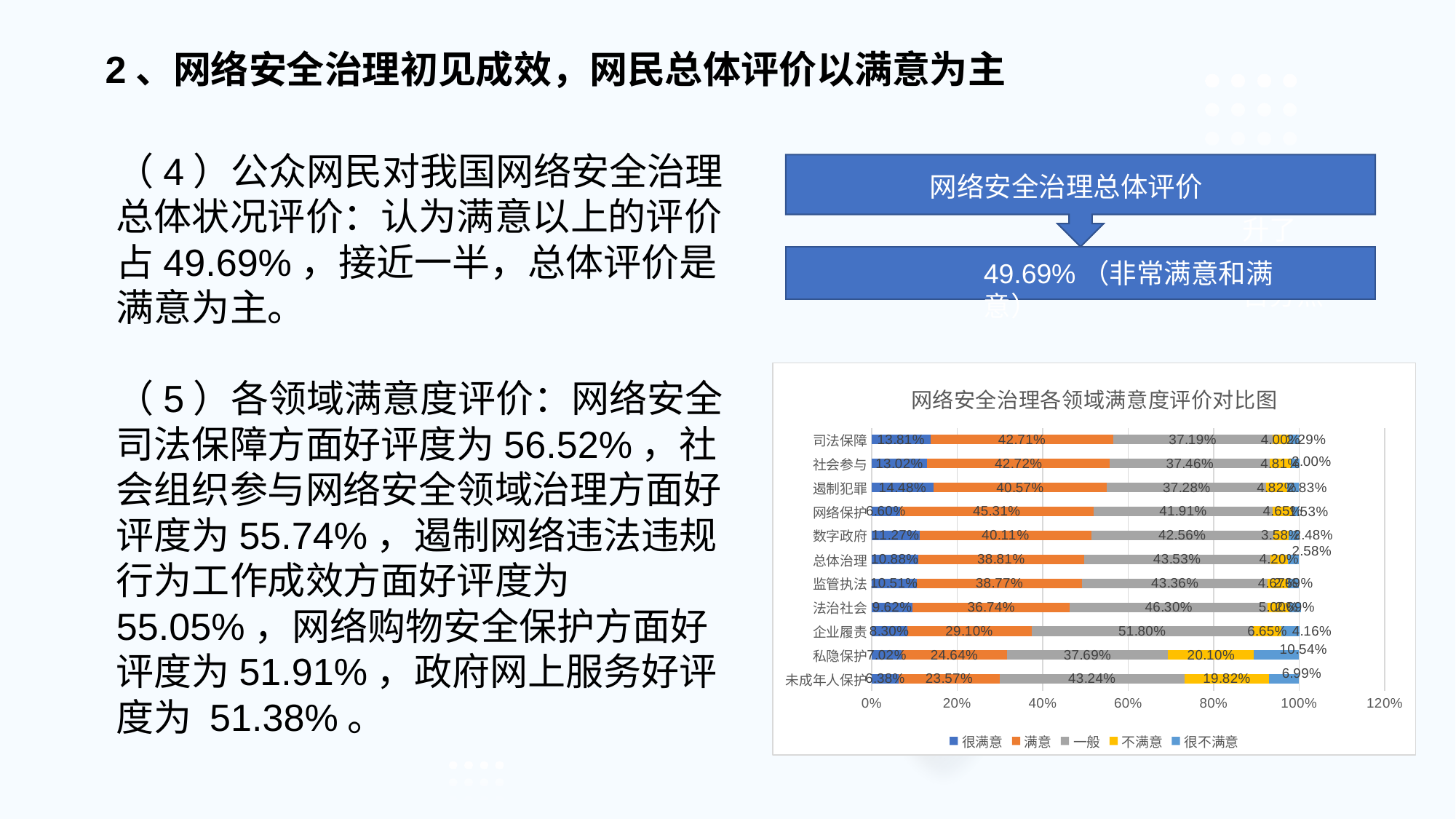

2、网络安全治理初见成效，网民总体评价以满意为主

（4）公众网民对我国网络安全治理总体状况评价：认为满意以上的评价占49.69%，接近一半，总体评价是满意为主。

（5）各领域满意度评价：网络安全司法保障方面好评度为56.52%，社会组织参与网络安全领域治理方面好评度为55.74%，遏制网络违法违规行为工作成效方面好评度为55.05%，网络购物安全保护方面好评度为51.91%，政府网上服务好评度为 51.38%。

网络安全治理总体评价
比去年上升了1.27个百分点

49.69%（非常满意和满意）

### Chart: 网络安全治理各领域满意度评价对比图

| Category | 很满意 | 满意 | 一般 | 不满意 | 很不满意 |
|---|---|---|---|---|---|
| 未成年人保护 | 0.0638 | 0.2357 | 0.4324 | 0.1982 | 0.0699 |
| 私隐保护 | 0.0702 | 0.2464 | 0.3769 | 0.201 | 0.1054 |
| 企业履责 | 0.083 | 0.291 | 0.518 | 0.0665 | 0.0416 |
| 法治社会 | 0.0962 | 0.3674 | 0.463 | 0.05 | 0.0269 |
| 监管执法 | 0.1051 | 0.3877 | 0.4336 | 0.0467 | 0.0269 |
| 总体治理 | 0.1088 | 0.3881 | 0.4353 | 0.042 | 0.0258 |
| 数字政府 | 0.1127 | 0.4011 | 0.4256 | 0.0358 | 0.0248 |
| 网络保护 | 0.066 | 0.4531 | 0.4191 | 0.0465 | 0.0153 |
| 遏制犯罪 | 0.1448 | 0.4057 | 0.3728 | 0.0482 | 0.0283 |
| 社会参与 | 0.1302 | 0.4272 | 0.3746 | 0.0481 | 0.02 |
| 司法保障 | 0.1381 | 0.4271 | 0.3719 | 0.04 | 0.0229 |